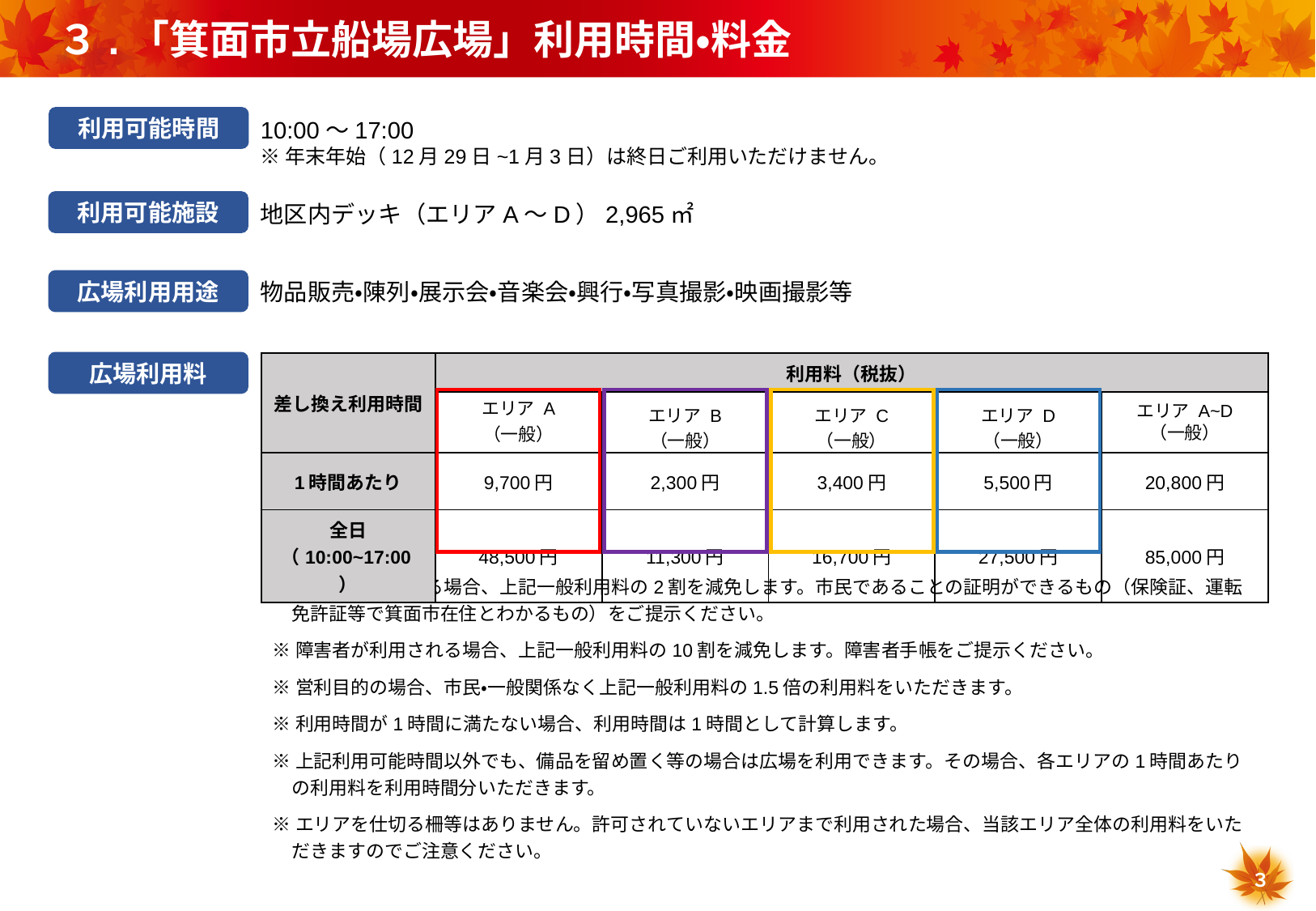

# ３.「箕面市立船場広場」利用時間・料金
利用可能時間
10:00～17:00
※年末年始（12月29日~1月3日）は終日ご利用いただけません。
利用可能施設
地区内デッキ（エリアA～D）2,965㎡
広場利用用途
物品販売・陳列・展示会・音楽会・興行・写真撮影・映画撮影等
広場利用料
| 差し換え利用時間 | 利用料（税抜） |  |  |  |  |
| --- | --- | --- | --- | --- | --- |
|  | エリア A （一般） | エリア B （一般） | エリア C （一般） | エリア D （一般） | エリア A~D （一般） |
| 1時間あたり | 9,700円 | 2,300円 | 3,400円 | 5,500円 | 20,800円 |
| 全日（10:00~17:00） | 48,500円 | 11,300円 | 16,700円 | 27,500円 | 85,000円 |

※市民が利用される場合、上記一般利用料の2割を減免します。市民であることの証明ができるもの（保険証、運転免許証等で箕面市在住とわかるもの）をご提示ください。
※障害者が利用される場合、上記一般利用料の10割を減免します。障害者手帳をご提示ください。
※営利目的の場合、市民・一般関係なく上記一般利用料の1.5倍の利用料をいただきます。
※利用時間が1時間に満たない場合、利用時間は1時間として計算します。
※上記利用可能時間以外でも、備品を留め置く等の場合は広場を利用できます。その場合、各エリアの1時間あたりの利用料を利用時間分いただきます。
※エリアを仕切る柵等はありません。許可されていないエリアまで利用された場合、当該エリア全体の利用料をいただきますのでご注意ください。
３